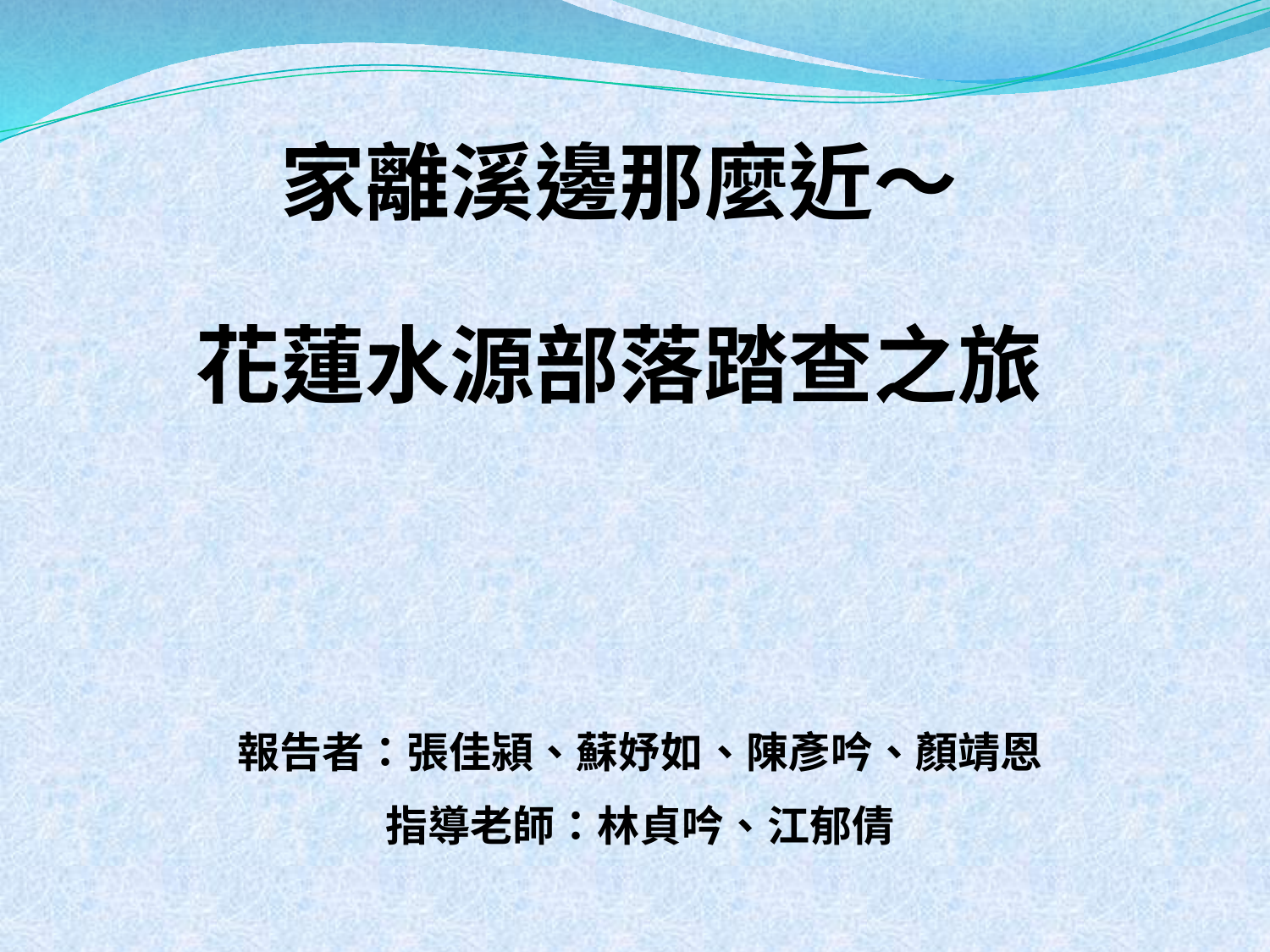

# 家離溪邊那麼近～ 花蓮水源部落踏查之旅

報告者：張佳潁、蘇妤如、陳彥吟、顏靖恩
指導老師：林貞吟、江郁倩